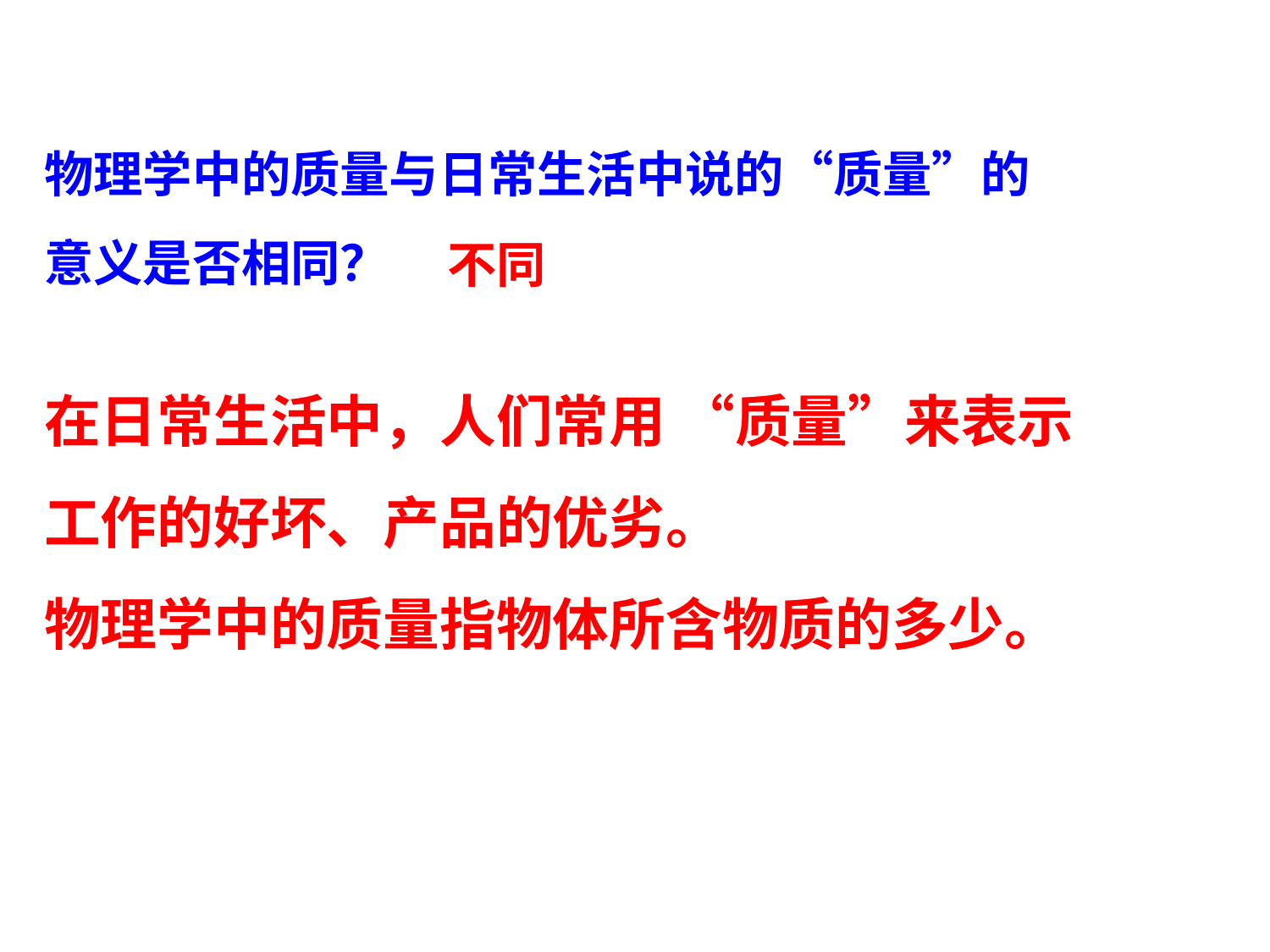

物理学中的质量与日常生活中说的“质量”的意义是否相同？
不同
在日常生活中，人们常用 “质量”来表示工作的好坏、产品的优劣。
物理学中的质量指物体所含物质的多少。